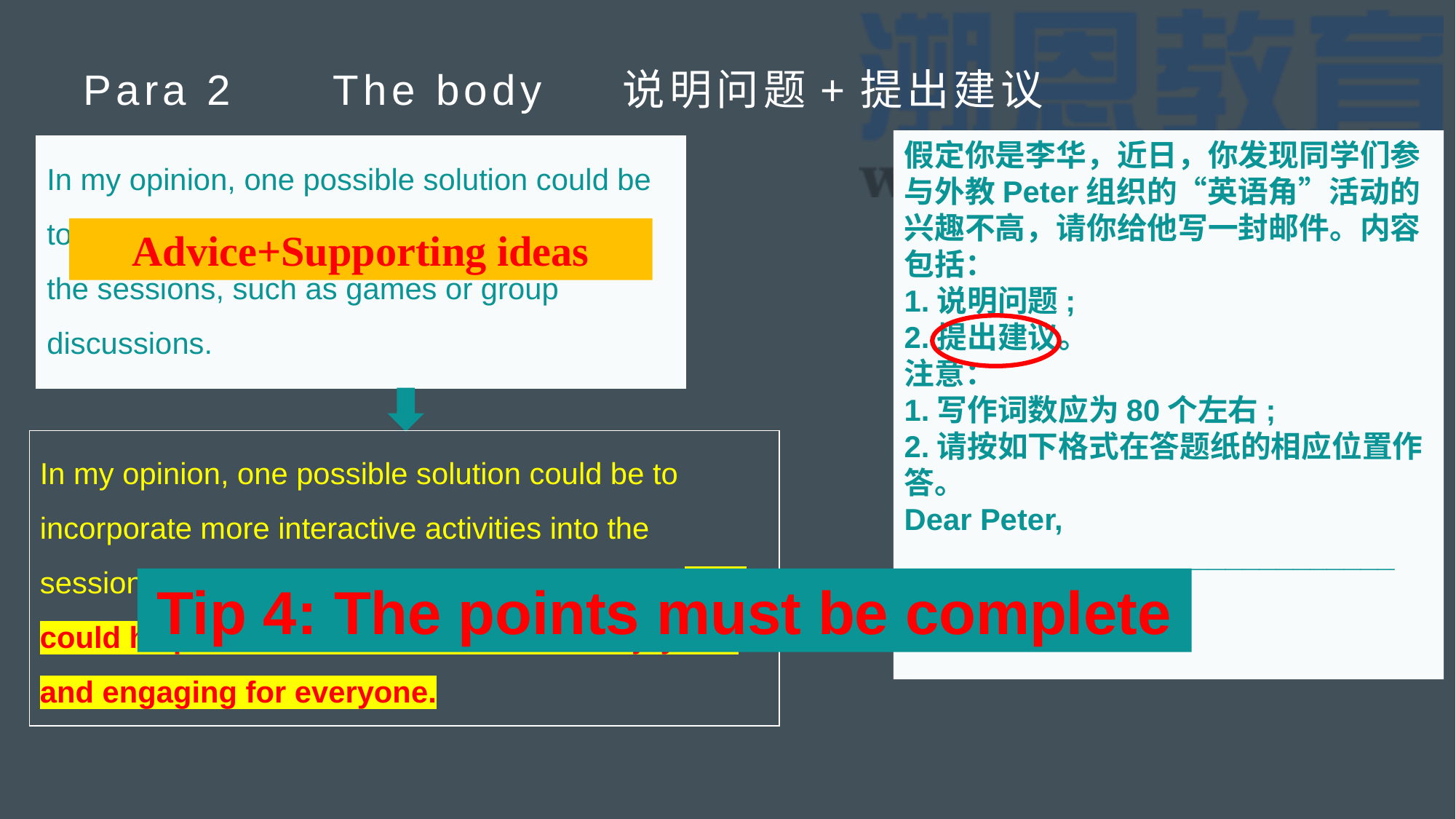

# Para 2      The body    说明问题+提出建议
假定你是李华，近日，你发现同学们参与外教Peter组织的“英语角”活动的兴趣不高，请你给他写一封邮件。内容包括：
1.说明问题;
2.提出建议。
注意：
1.写作词数应为80个左右;
2.请按如下格式在答题纸的相应位置作答。
Dear Peter,
_____________________________
In my opinion, one possible solution could be to incorporate more interactive activities into the sessions, such as games or group discussions.
Advice+Supporting ideas

In my opinion, one possible solution could be to incorporate more interactive activities into the sessions, such as games or group discussions. This could help to make the sessions more enjoyable and engaging for everyone.
Tip 4: The points must be complete